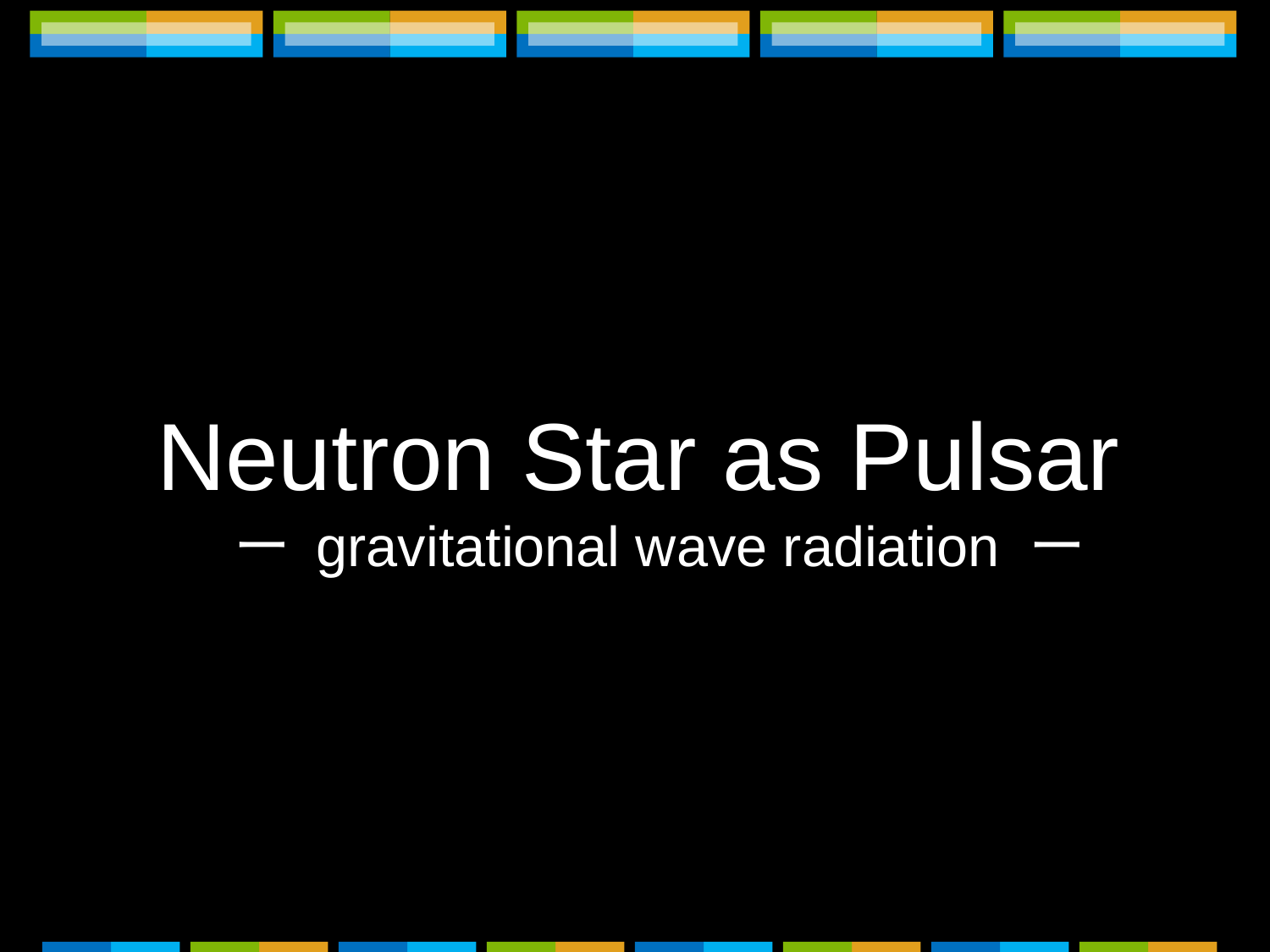

Neutron Star as Pulsar
     ー gravitational wave radiation ー